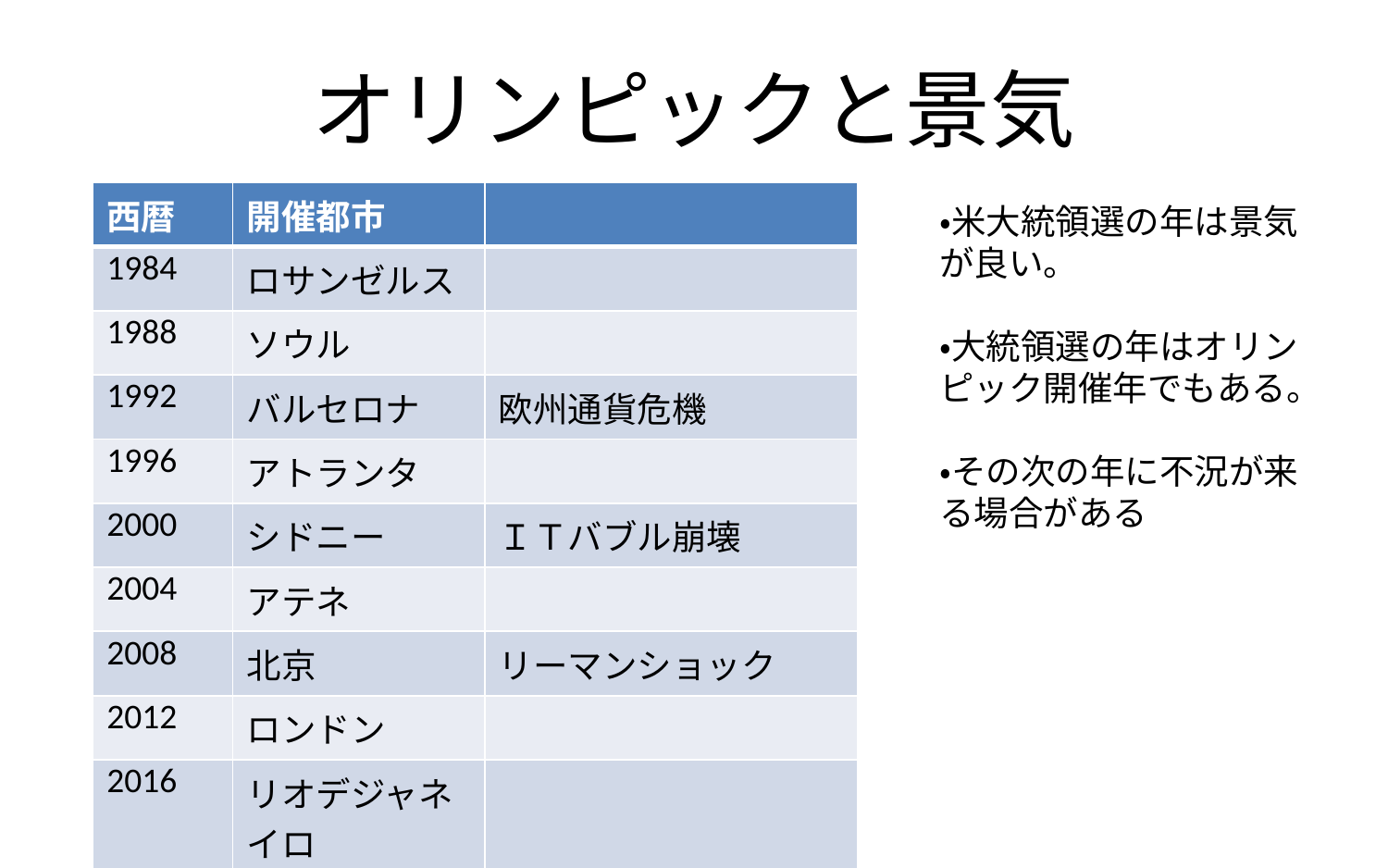

# オリンピックと景気
| 西暦 | 開催都市 |  |
| --- | --- | --- |
| 1984 | ロサンゼルス |  |
| 1988 | ソウル |  |
| 1992 | バルセロナ | 欧州通貨危機 |
| 1996 | アトランタ |  |
| 2000 | シドニー | ＩＴバブル崩壊 |
| 2004 | アテネ |  |
| 2008 | 北京 | リーマンショック |
| 2012 | ロンドン |  |
| 2016 | リオデジャネイロ |  |
| 2020 | 東京 |  |
・米大統領選の年は景気が良い。

・大統領選の年はオリンピック開催年でもある。

・その次の年に不況が来る場合がある